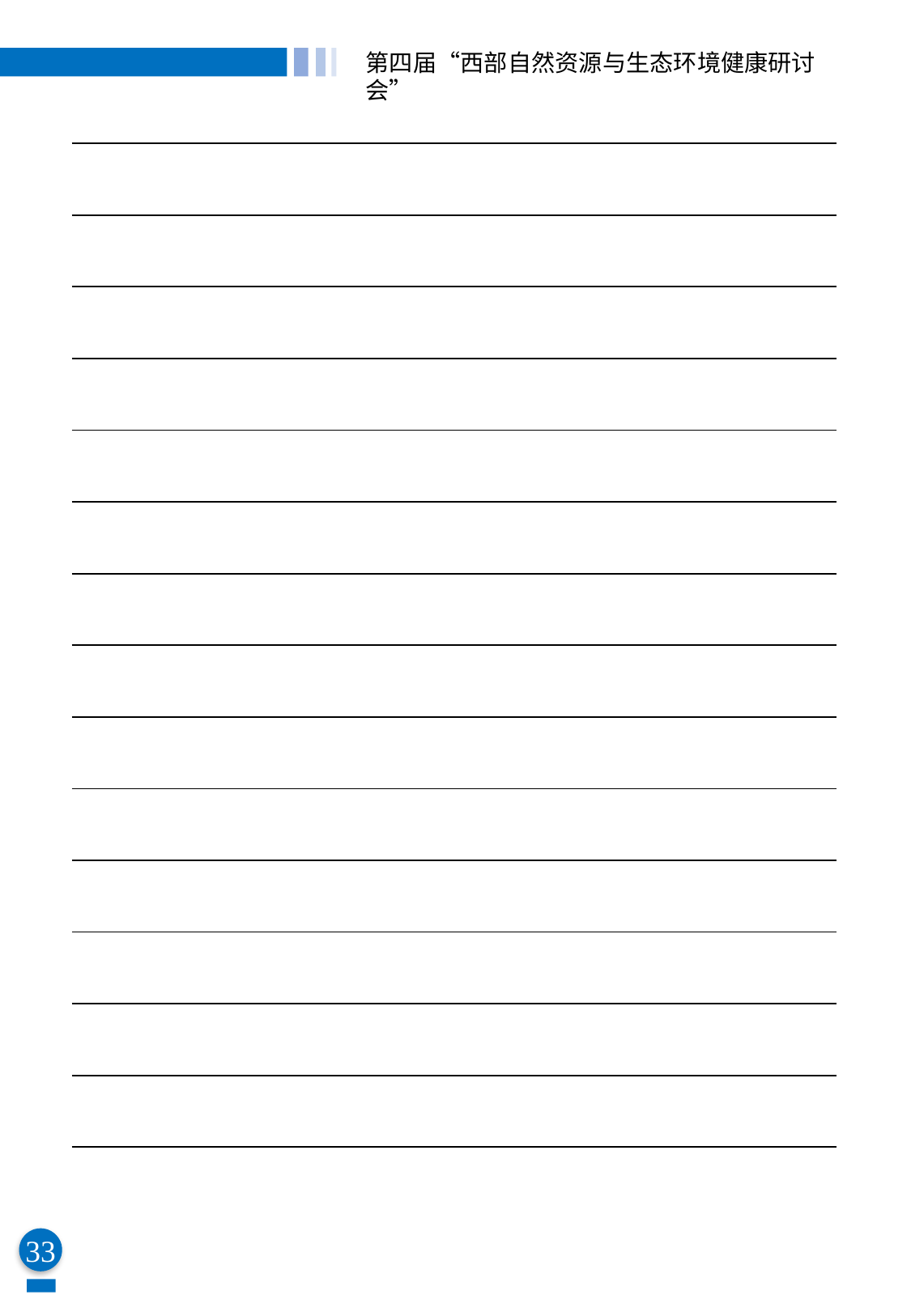

第四届“西部自然资源与生态环境健康研讨会”

33

|  |  |  |
| --- | --- | --- |
|  |  |  |
|  |  |  |
|  |  |  |
|  |  |  |
|  |  |  |
|  |  |  |
|  |  |  |
|  |  |  |
|  |  |  |
|  |  |  |
|  |  |  |
|  |  |  |
|  |  |  |
|  |  |  |